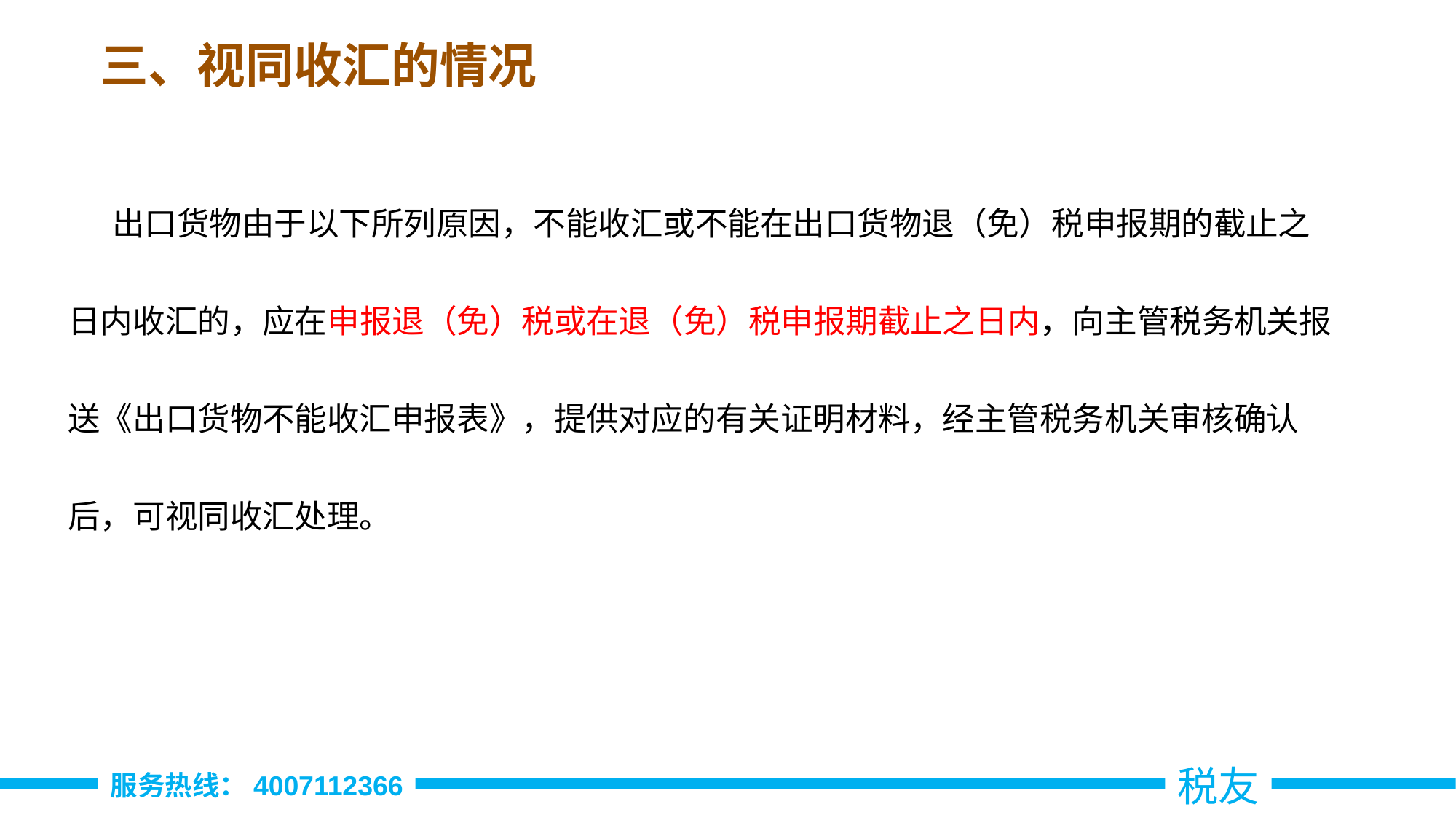

三、视同收汇的情况
     出口货物由于以下所列原因，不能收汇或不能在出口货物退（免）税申报期的截止之日内收汇的，应在申报退（免）税或在退（免）税申报期截止之日内，向主管税务机关报送《出口货物不能收汇申报表》，提供对应的有关证明材料，经主管税务机关审核确认后，可视同收汇处理。